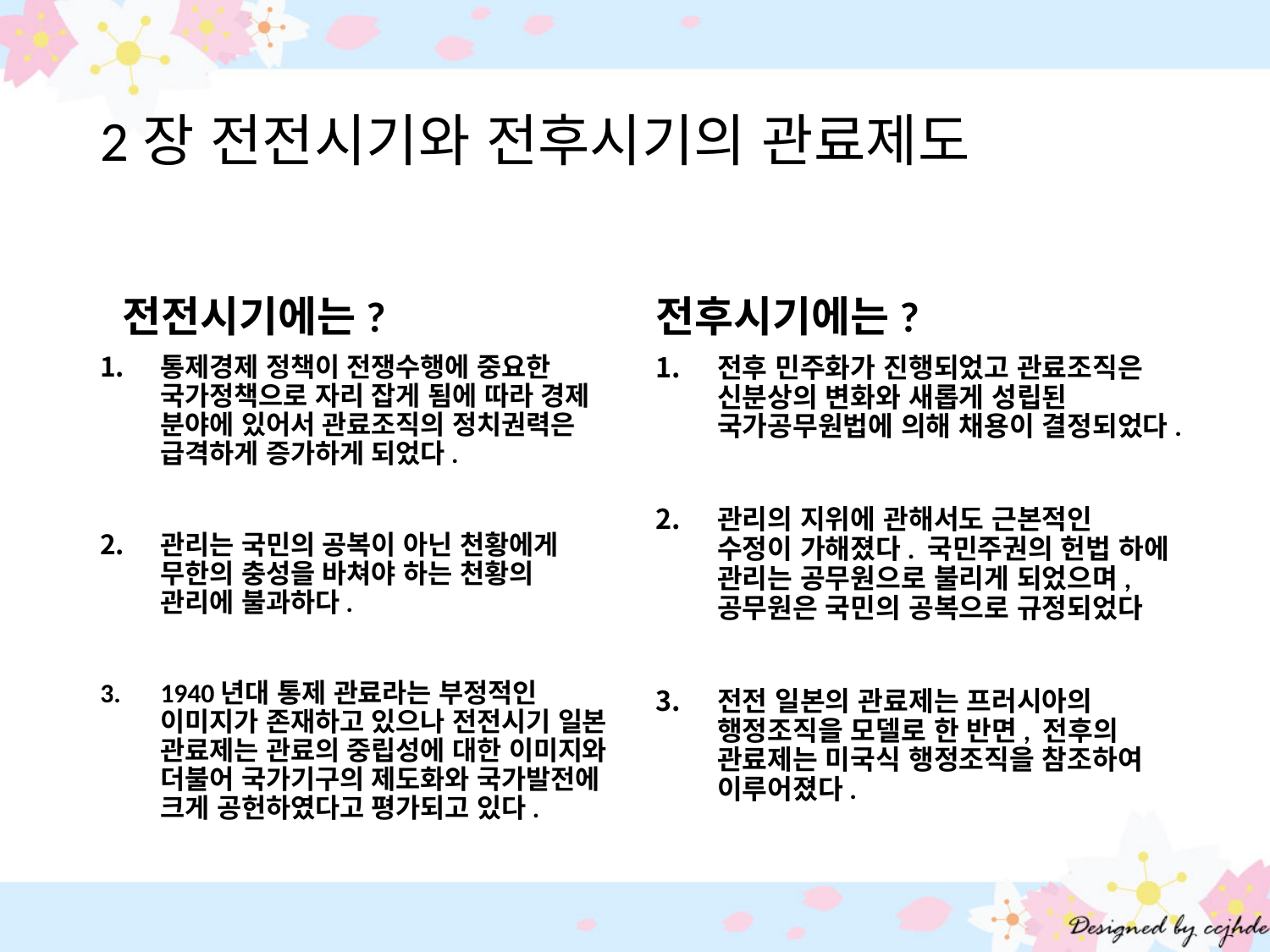

# 2장 전전시기와 전후시기의 관료제도
 전전시기에는?
전후시기에는?
통제경제 정책이 전쟁수행에 중요한 국가정책으로 자리 잡게 됨에 따라 경제 분야에 있어서 관료조직의 정치권력은 급격하게 증가하게 되었다.

관리는 국민의 공복이 아닌 천황에게 무한의 충성을 바쳐야 하는 천황의 관리에 불과하다.

1940년대 통제 관료라는 부정적인 이미지가 존재하고 있으나 전전시기 일본 관료제는 관료의 중립성에 대한 이미지와 더불어 국가기구의 제도화와 국가발전에 크게 공헌하였다고 평가되고 있다.

전후 민주화가 진행되었고 관료조직은 신분상의 변화와 새롭게 성립된 국가공무원법에 의해 채용이 결정되었다.

관리의 지위에 관해서도 근본적인 수정이 가해졌다. 국민주권의 헌법 하에 관리는 공무원으로 불리게 되었으며, 공무원은 국민의 공복으로 규정되었다

전전 일본의 관료제는 프러시아의 행정조직을 모델로 한 반면, 전후의 관료제는 미국식 행정조직을 참조하여 이루어졌다.